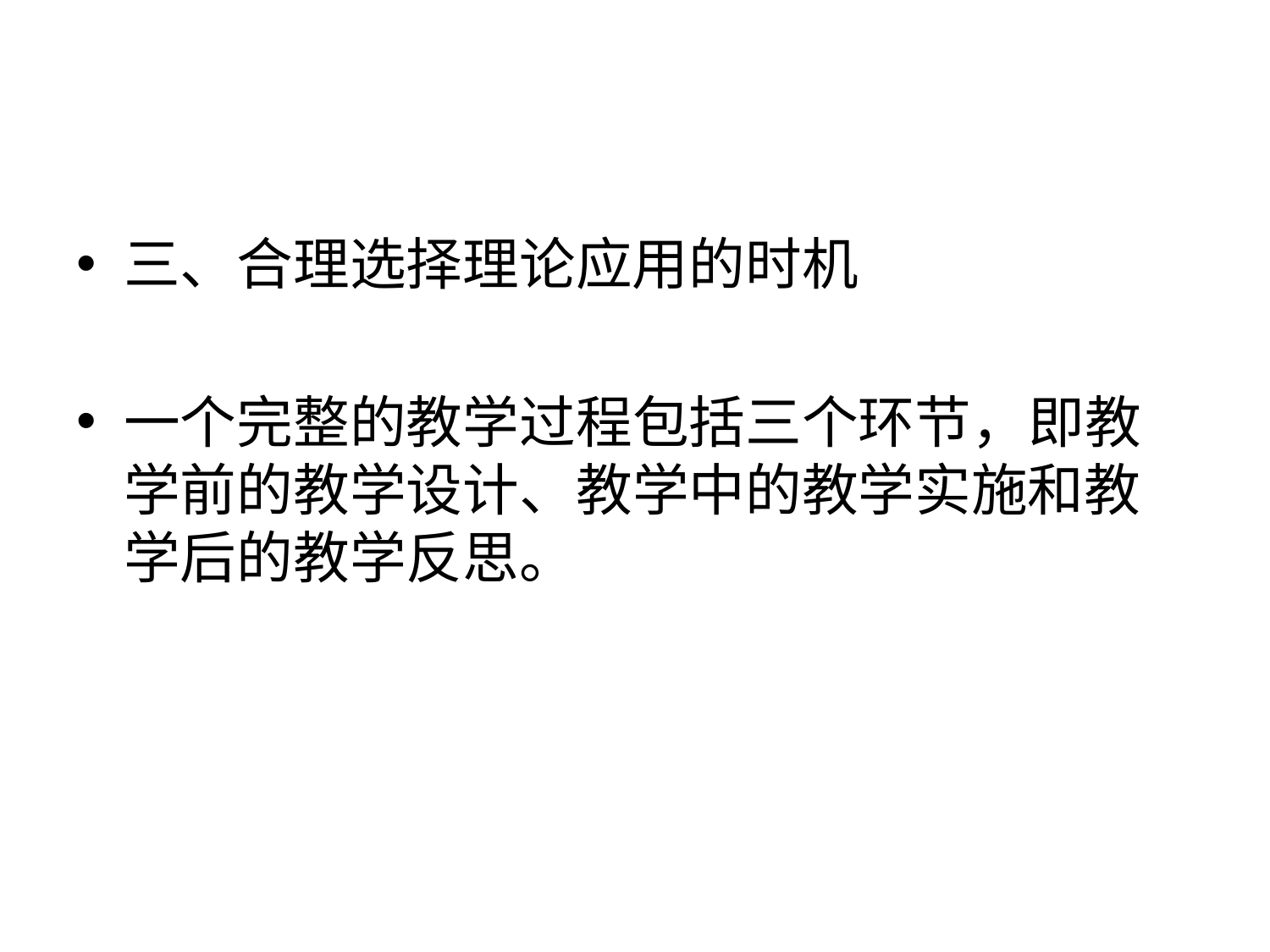

#
三、合理选择理论应用的时机

一个完整的教学过程包括三个环节，即教学前的教学设计、教学中的教学实施和教学后的教学反思。